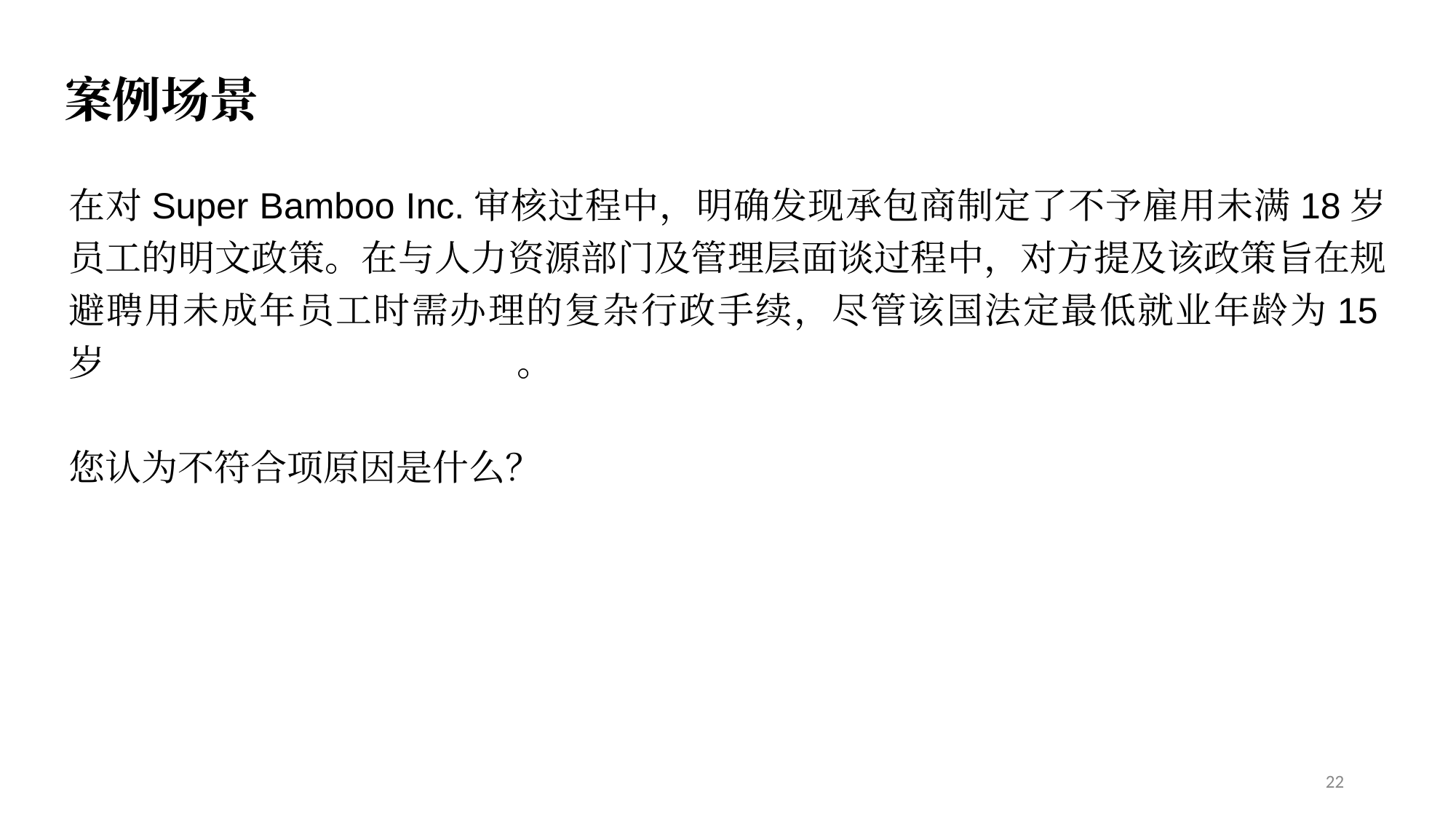

案例场景
在对Super Bamboo Inc.审核过程中，明确发现承包商制定了不予雇用未满18岁员工的明文政策。在与人力资源部门及管理层面谈过程中，对方提及该政策旨在规避聘用未成年员工时需办理的复杂行政手续，尽管该国法定最低就业年龄为15岁。
您认为不符合项原因是什么？
22